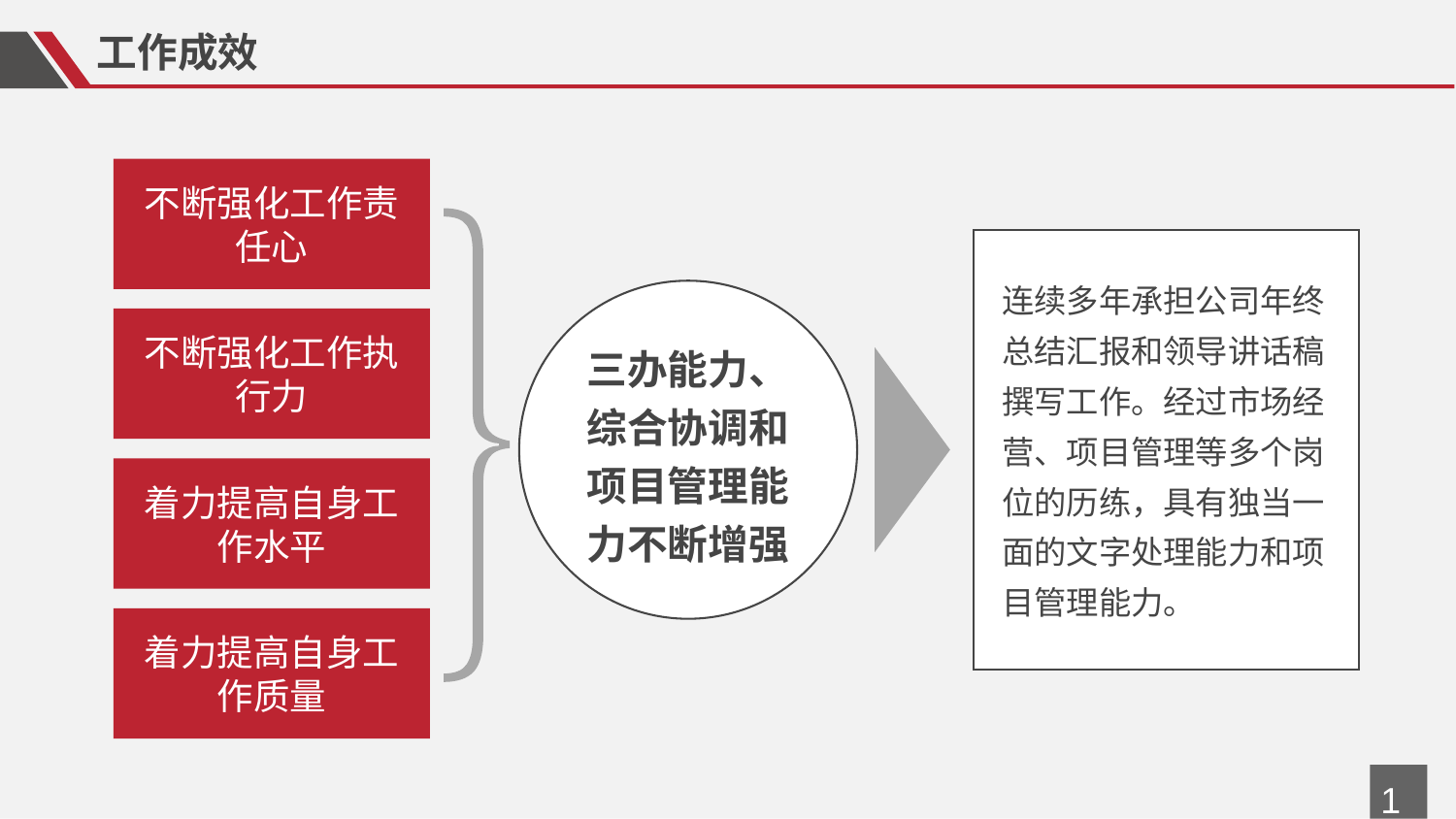

工作成效
不断强化工作责任心

连续多年承担公司年终总结汇报和领导讲话稿撰写工作。经过市场经营、项目管理等多个岗位的历练，具有独当一面的文字处理能力和项目管理能力。

不断强化工作执行力
三办能力、
综合协调和
项目管理能
力不断增强

着力提高自身工作水平
着力提高自身工作质量
15